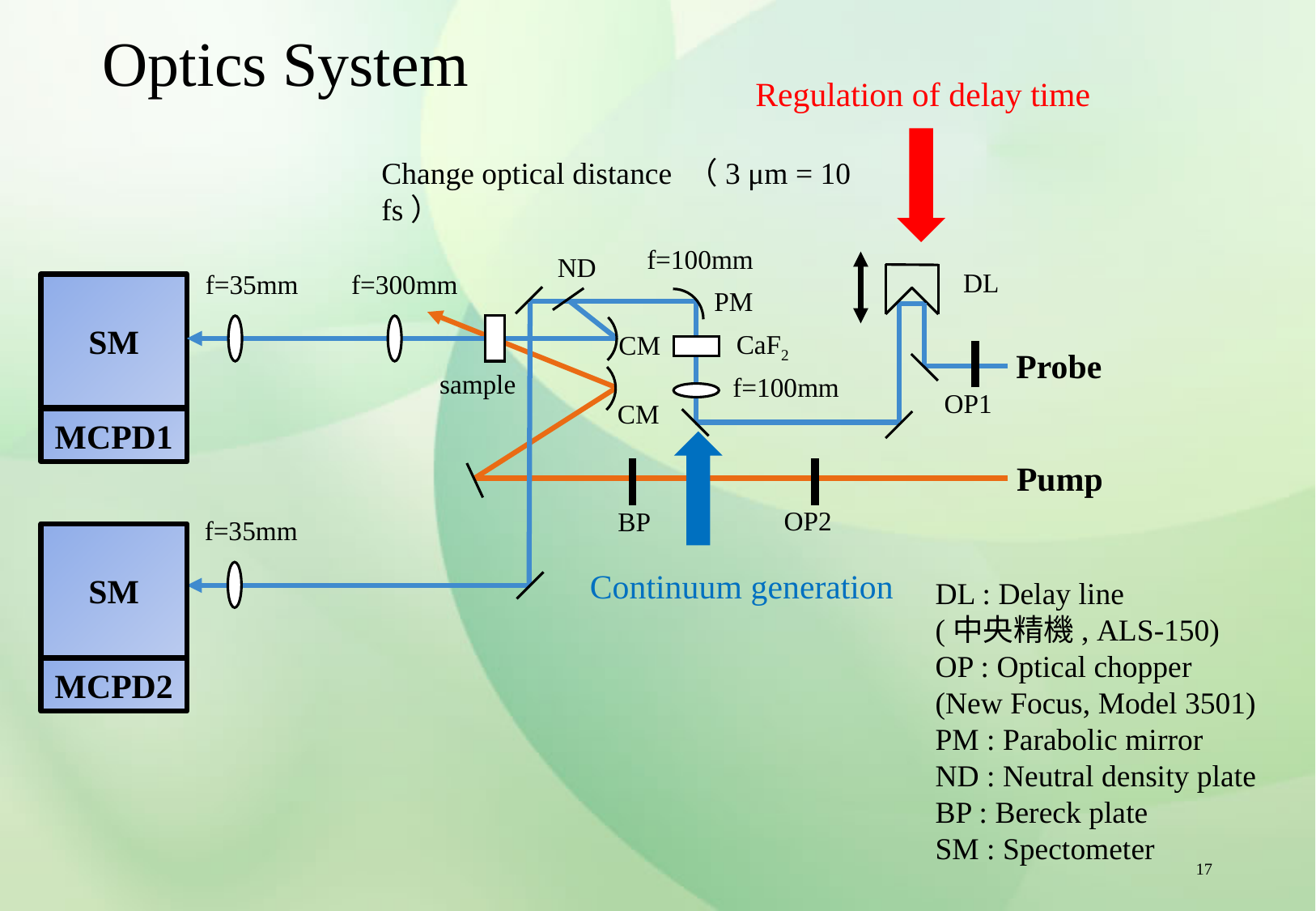

Optics System
Regulation of delay time

Change optical distance （3 μm = 10 fs）
f=100mm
ND
DL
f=35mm
f=300mm

SM

PM

CaF2
CM

Probe

sample
f=100mm

OP1
CM
MCPD1

Pump
OP2
BP
f=35mm

SM

Continuum generation

DL : Delay line
(中央精機, ALS-150)
OP : Optical chopper
(New Focus, Model 3501)
PM : Parabolic mirror
ND : Neutral density plate
BP : Bereck plate
SM : Spectometer
MCPD2
17